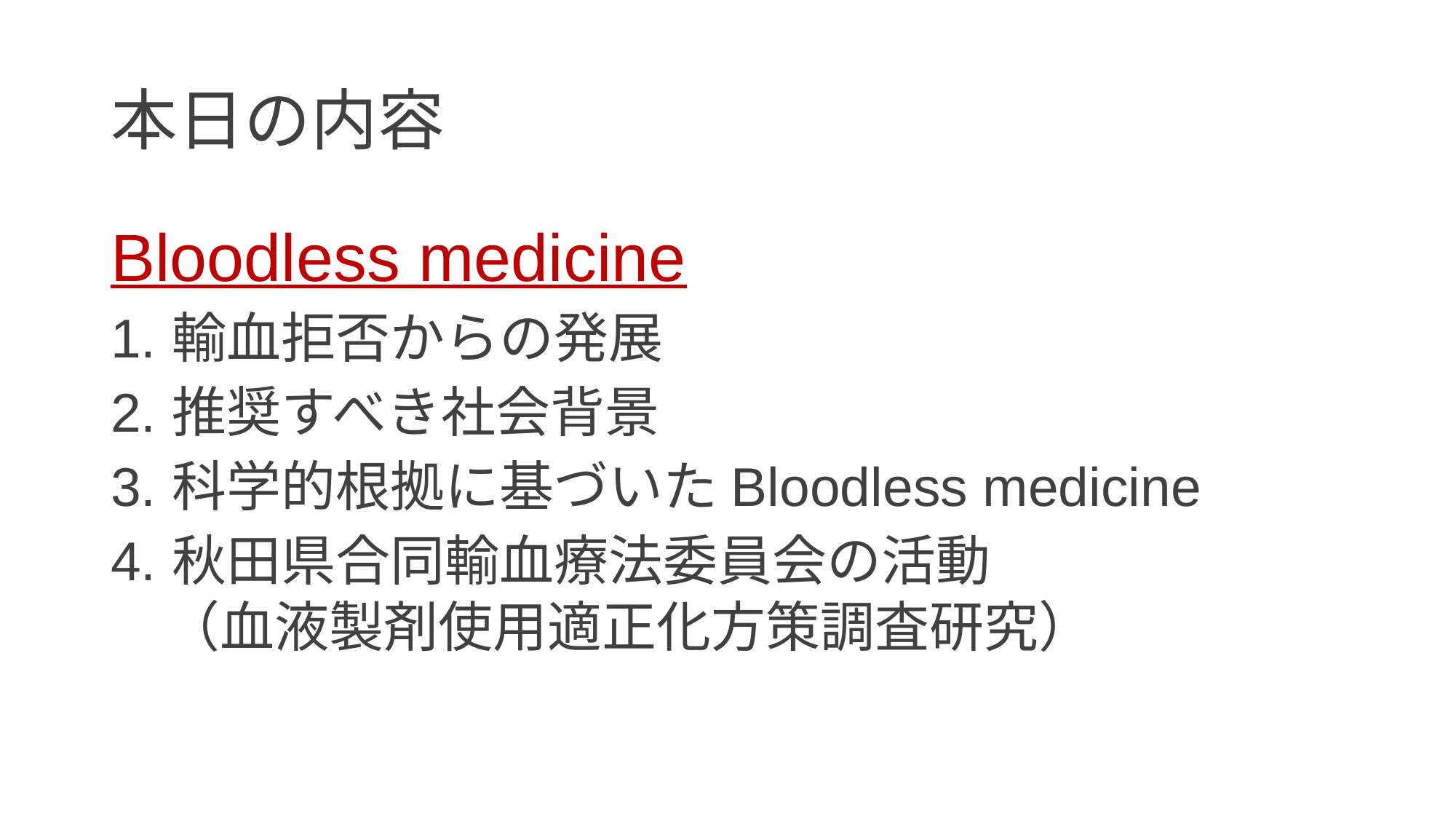

# 本日の内容
Bloodless medicine
輸血拒否からの発展
推奨すべき社会背景
科学的根拠に基づいたBloodless medicine
秋田県合同輸血療法委員会の活動
（血液製剤使用適正化方策調査研究）